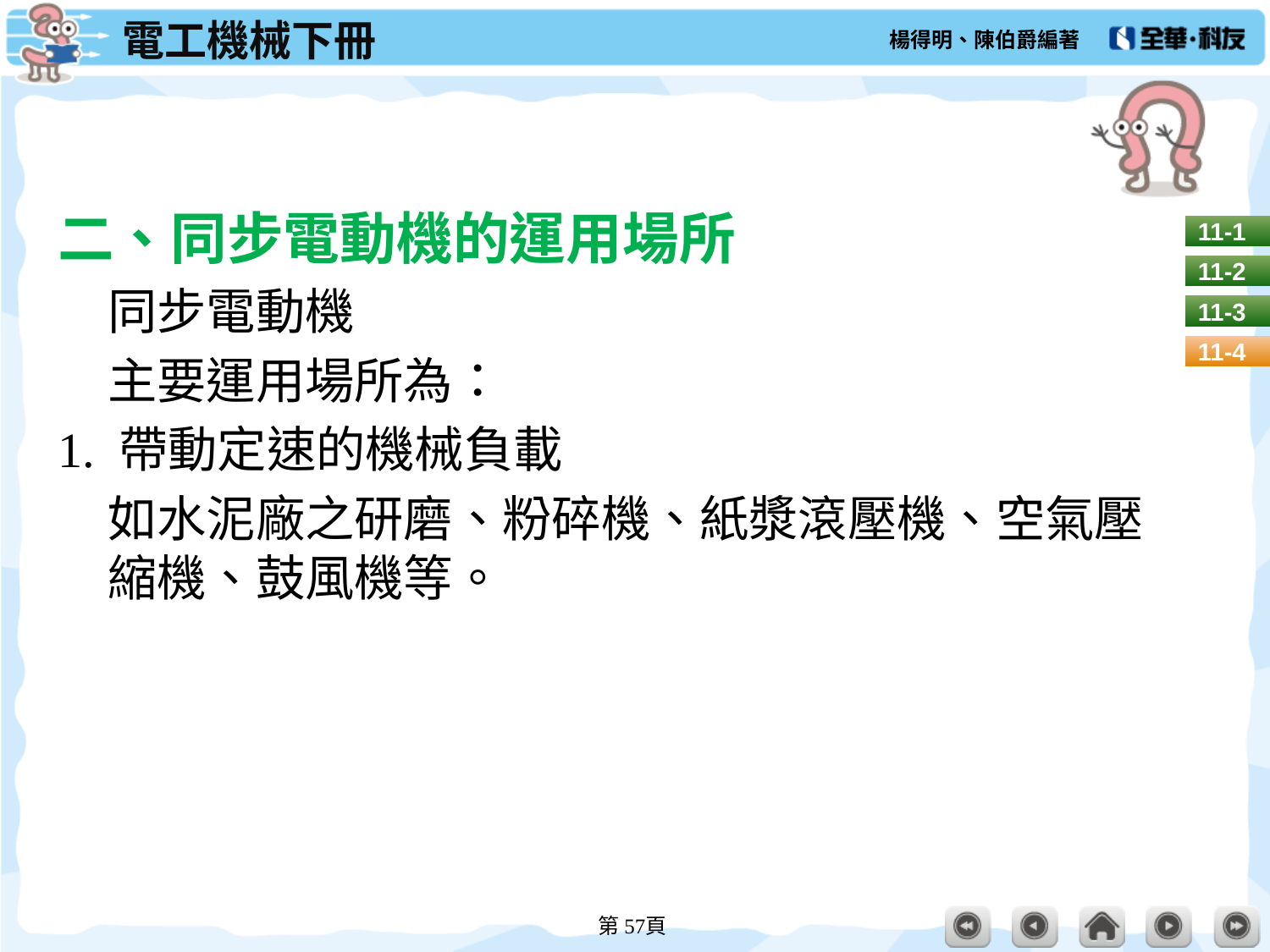

#
二、同步電動機的運用場所
同步電動機
主要運用場所為：
1. 帶動定速的機械負載
	如水泥廠之研磨、粉碎機、紙漿滾壓機、空氣壓縮機、鼓風機等。